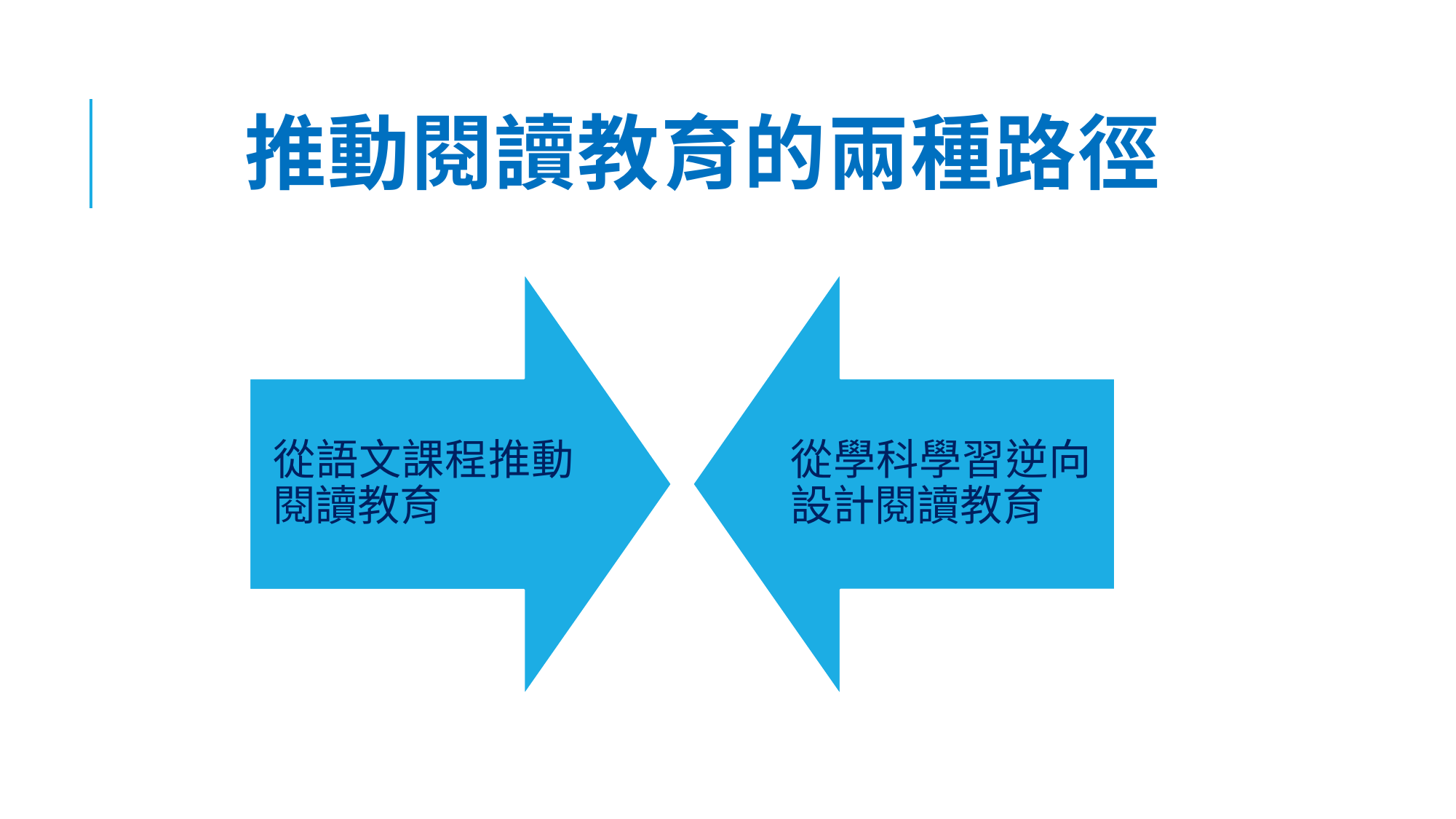

# 推動閱讀教育的兩種路徑
從語文課程推動閱讀教育
從學科學習逆向設計閱讀教育